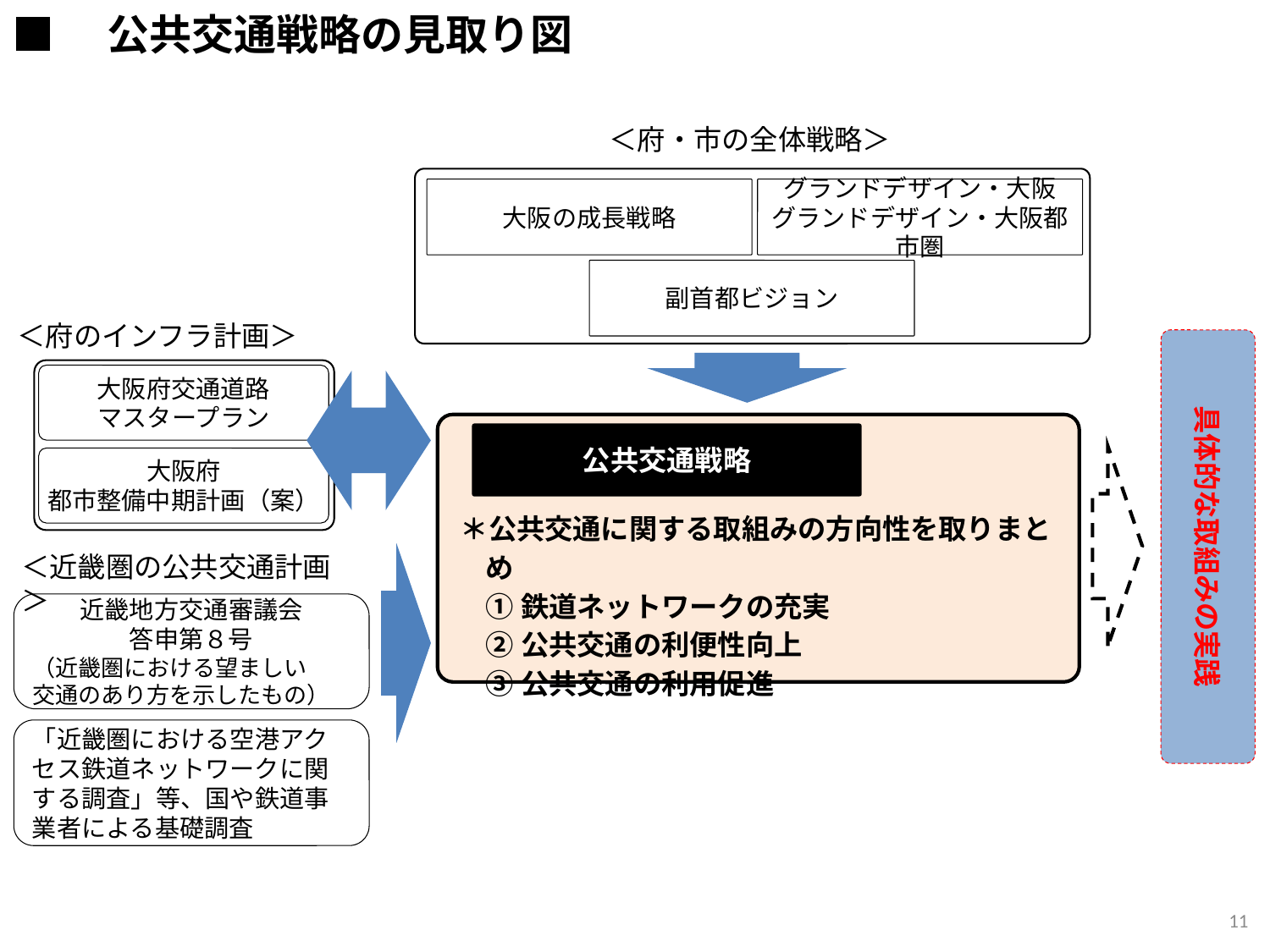

■　公共交通戦略の見取り図
＜府・市の全体戦略＞

大阪の成長戦略
グランドデザイン・大阪
グランドデザイン・大阪都市圏
副首都ビジョン
＜府のインフラ計画＞
具体的な取組みの実践

大阪府交通道路
マスタープラン

公共交通戦略
＊公共交通に関する取組みの方向性を取りまとめ
    ①鉄道ネットワークの充実
    ②公共交通の利便性向上
    ③公共交通の利用促進
大阪府
都市整備中期計画（案）

＜近畿圏の公共交通計画＞
近畿地方交通審議会
答申第８号
（近畿圏における望ましい
交通のあり方を示したもの）

「近畿圏における空港アクセス鉄道ネットワークに関する調査」等、国や鉄道事業者による基礎調査
11